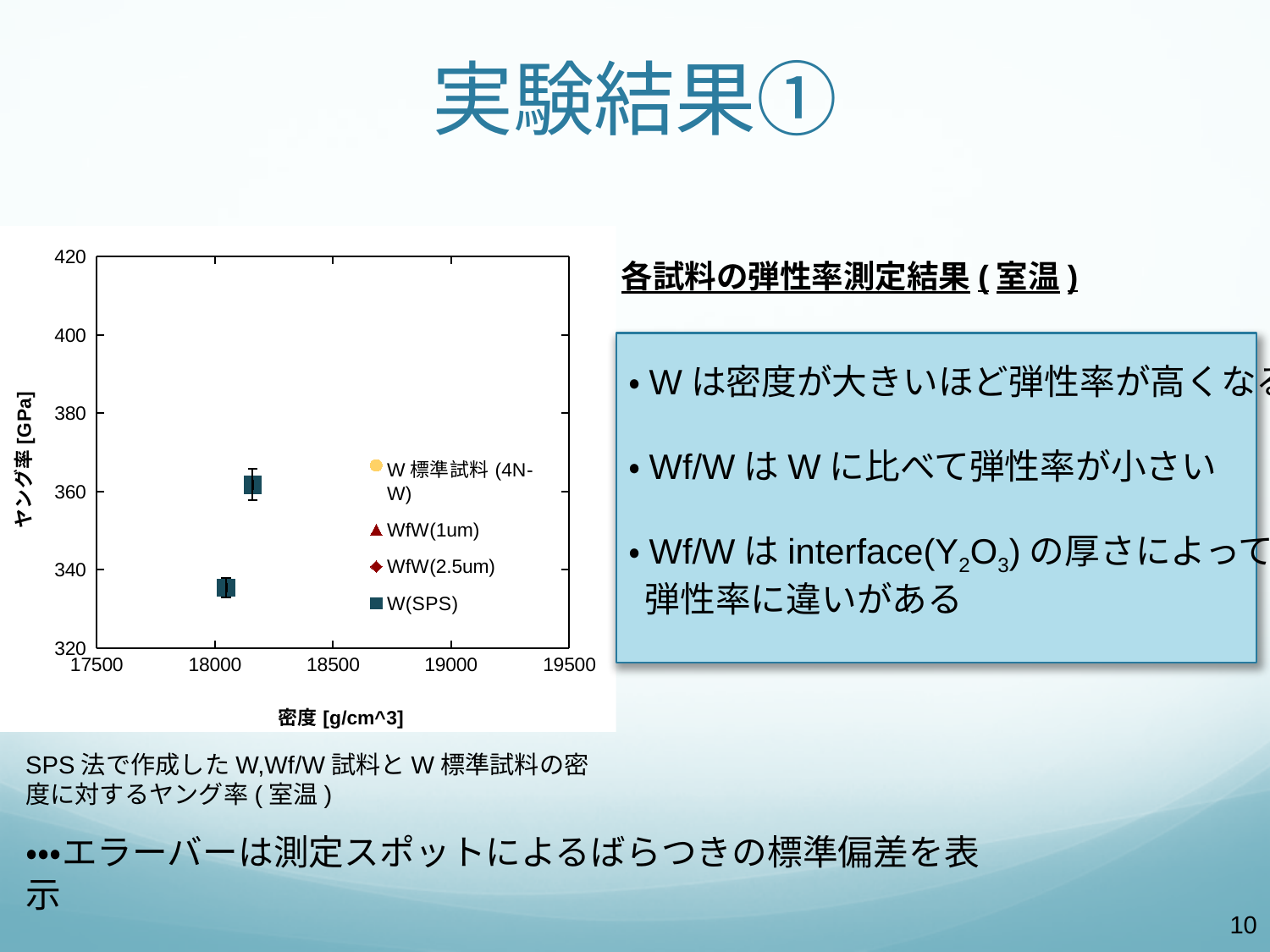

# 実験結果①

### Chart

| Category |  |  |  |  |
|---|---|---|---|---|
各試料の弾性率測定結果(室温)

・Wは密度が大きいほど弾性率が高くなる

・Wf/WはWに比べて弾性率が小さい

・Wf/Wはinterface(Y2O3)の厚さによって
 弾性率に違いがある
SPS法で作成したW,Wf/W試料とW標準試料の密度に対するヤング率(室温)
・・・エラーバーは測定スポットによるばらつきの標準偏差を表示
10